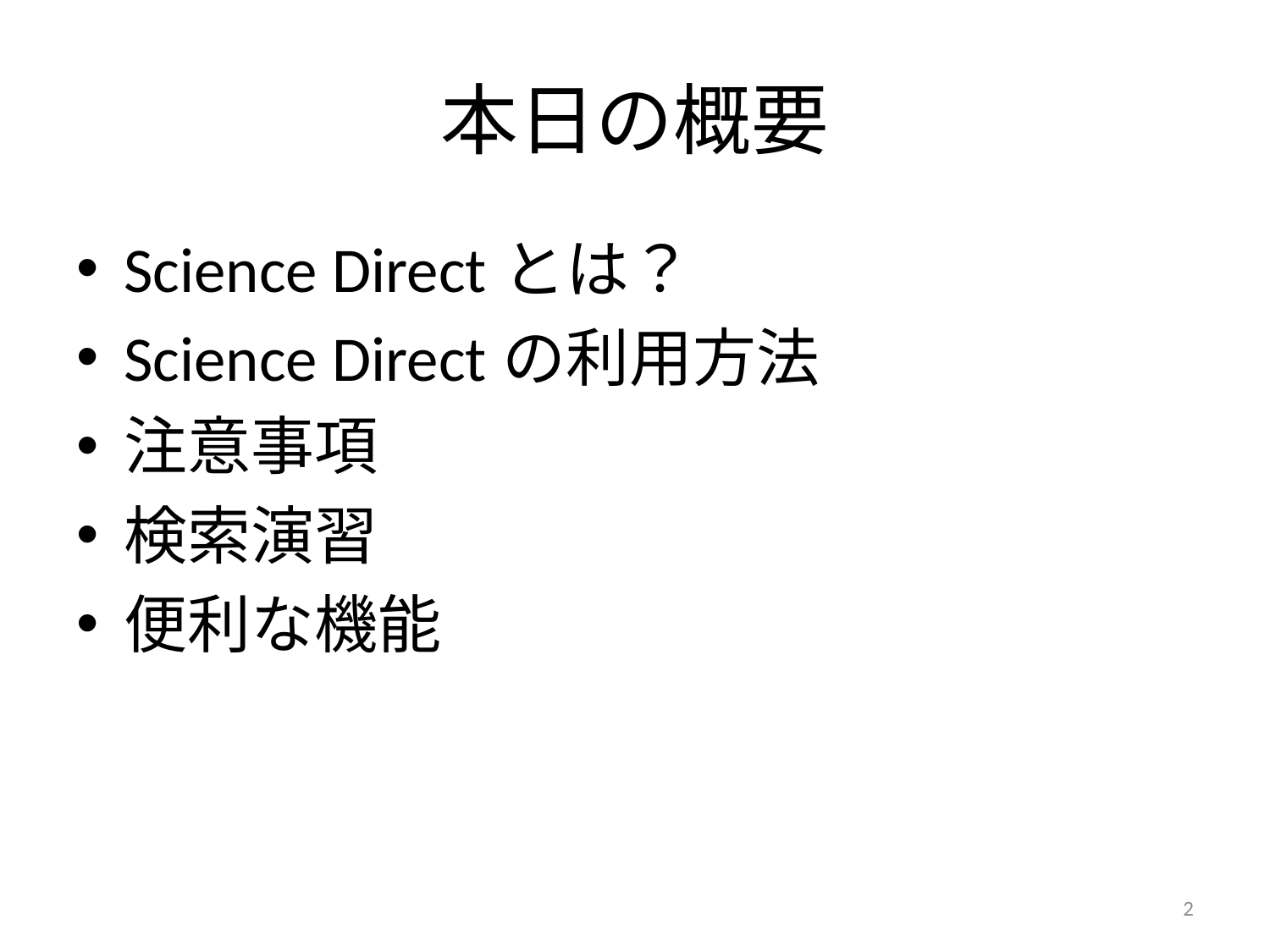

# 本日の概要
Science Directとは？
Science Directの利用方法
注意事項
検索演習
便利な機能
2